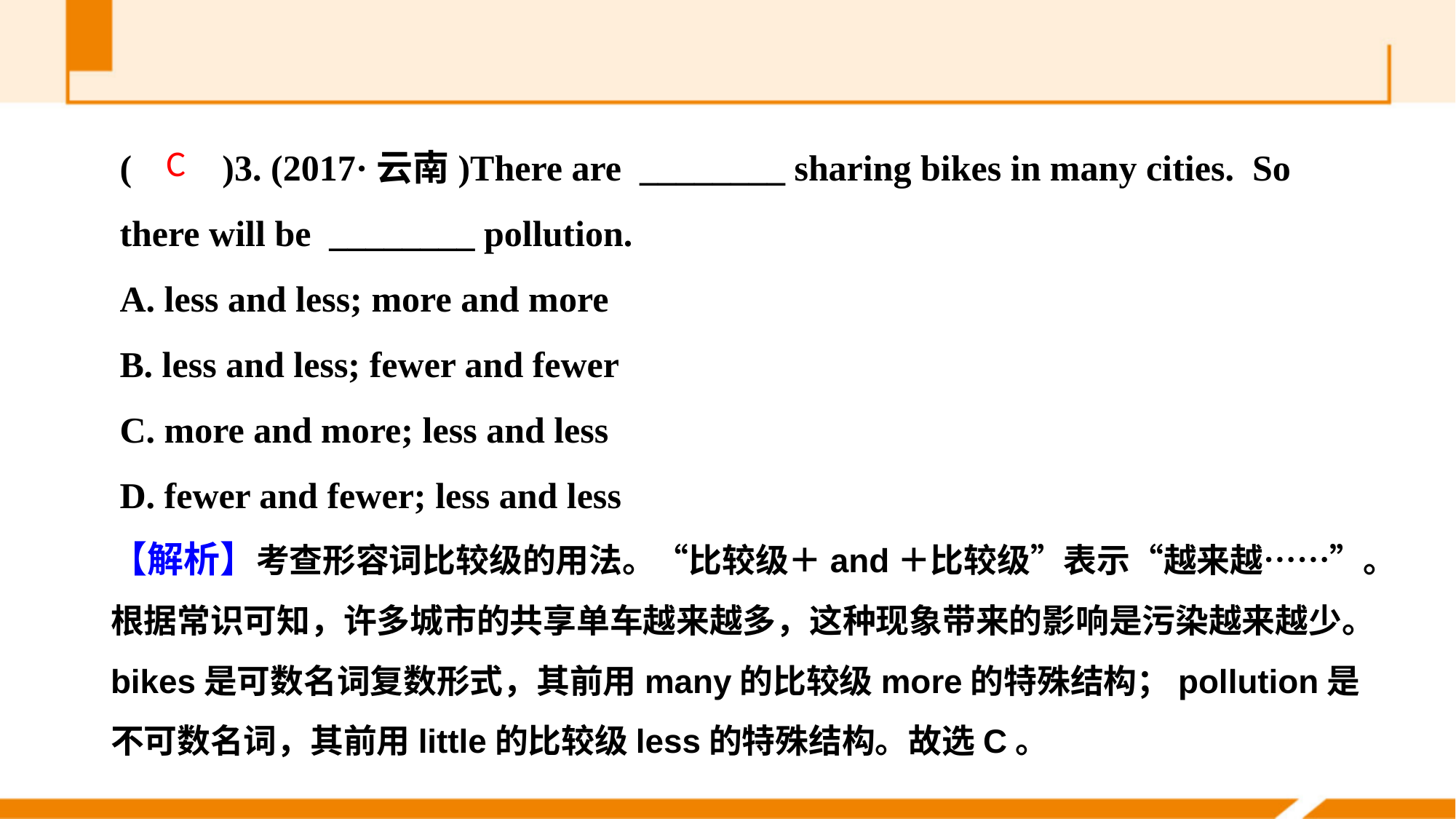

(　　)3. (2017·云南)There are  ________ sharing bikes in many cities.  So there will be  ________ pollution.
A. less and less; more and more
B. less and less; fewer and fewer
C. more and more; less and less
D. fewer and fewer; less and less
C
【解析】考查形容词比较级的用法。“比较级＋and＋比较级”表示“越来越……”。根据常识可知，许多城市的共享单车越来越多，这种现象带来的影响是污染越来越少。bikes是可数名词复数形式，其前用many的比较级more的特殊结构；pollution是不可数名词，其前用little的比较级less的特殊结构。故选C。